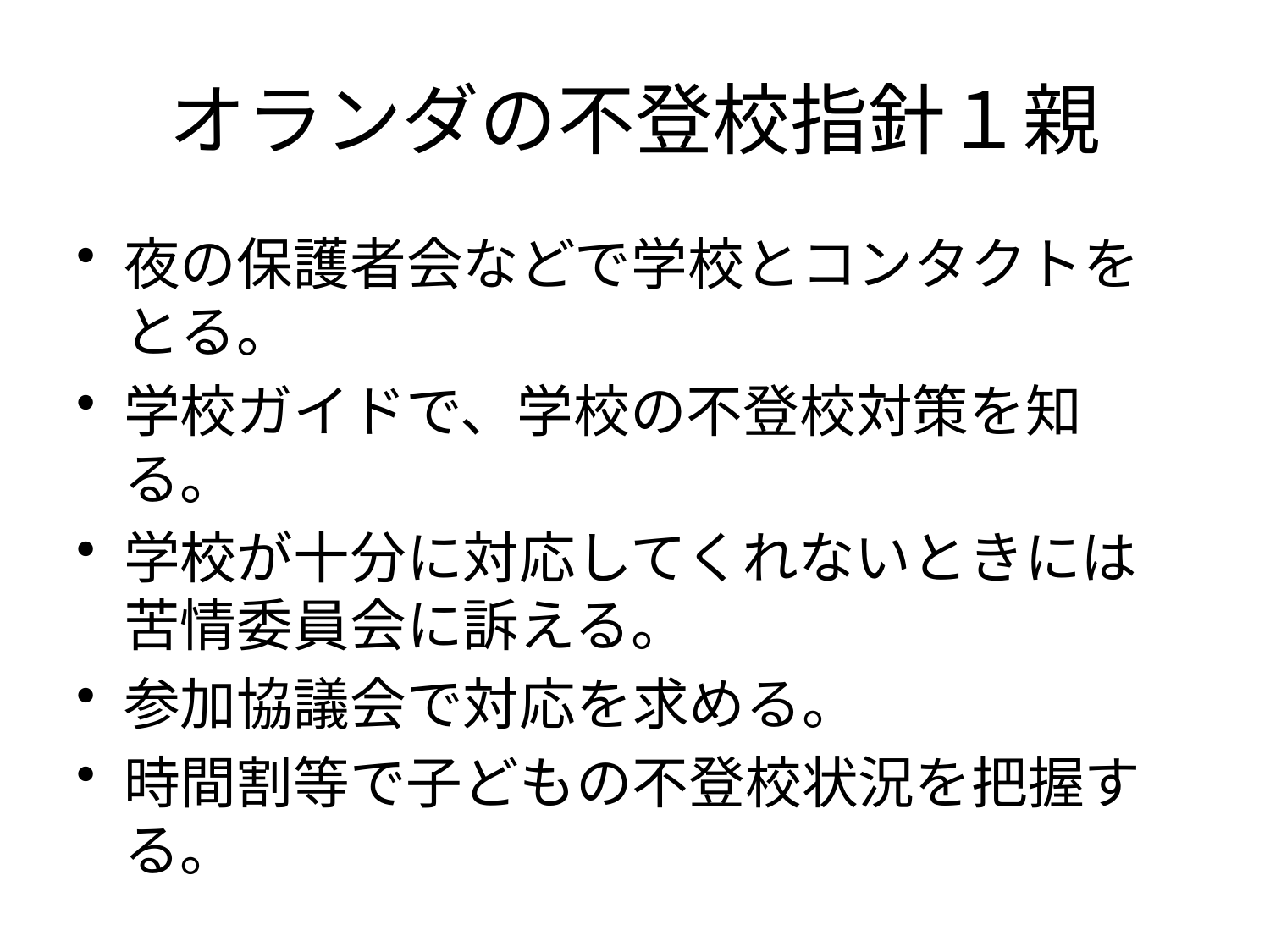

# オランダの不登校指針１親
夜の保護者会などで学校とコンタクトをとる。
学校ガイドで、学校の不登校対策を知る。
学校が十分に対応してくれないときには苦情委員会に訴える。
参加協議会で対応を求める。
時間割等で子どもの不登校状況を把握する。